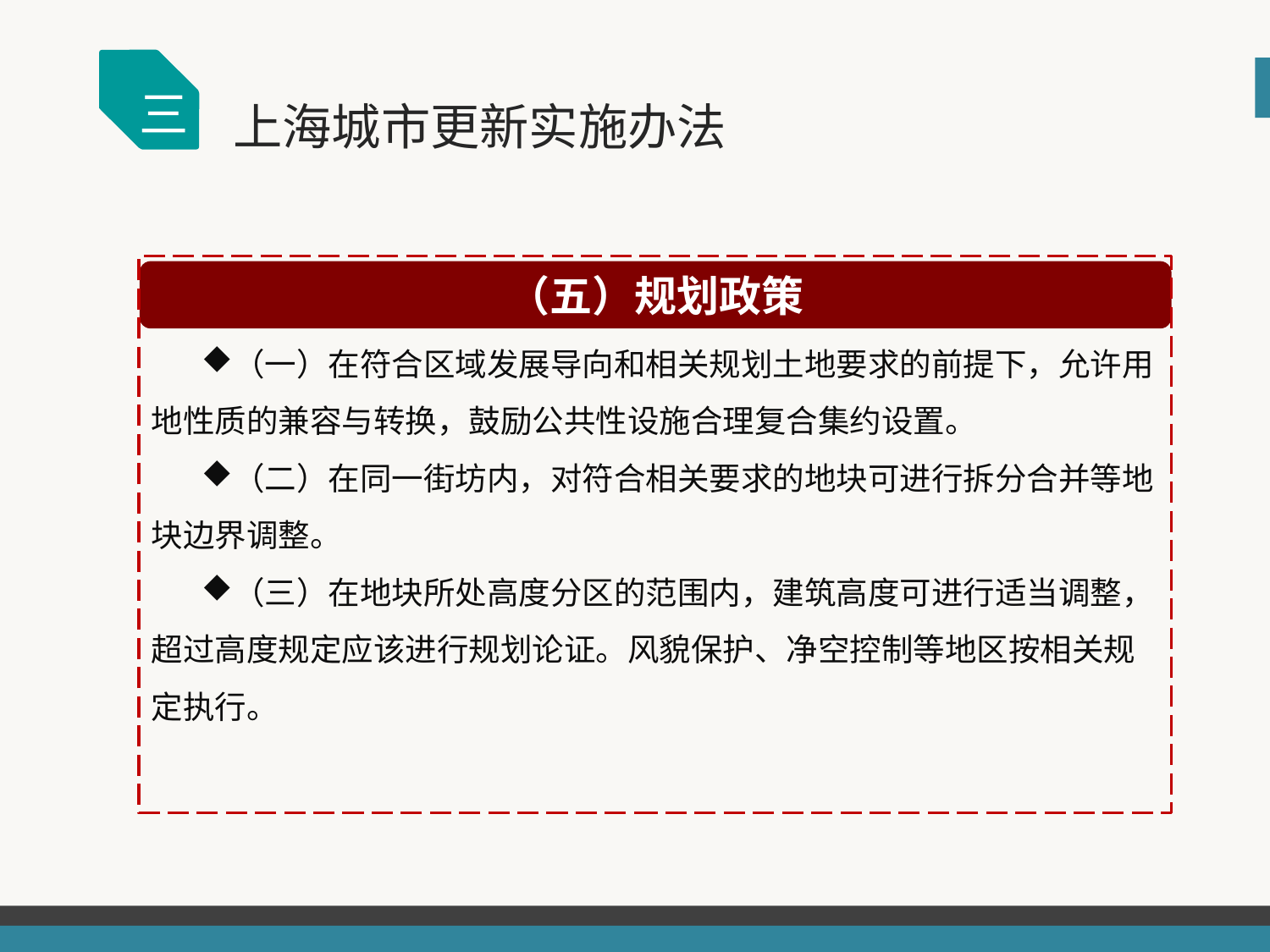

三
上海城市更新实施办法

（一）在符合区域发展导向和相关规划土地要求的前提下，允许用地性质的兼容与转换，鼓励公共性设施合理复合集约设置。
（二）在同一街坊内，对符合相关要求的地块可进行拆分合并等地块边界调整。
（三）在地块所处高度分区的范围内，建筑高度可进行适当调整，超过高度规定应该进行规划论证。风貌保护、净空控制等地区按相关规定执行。

（五）规划政策